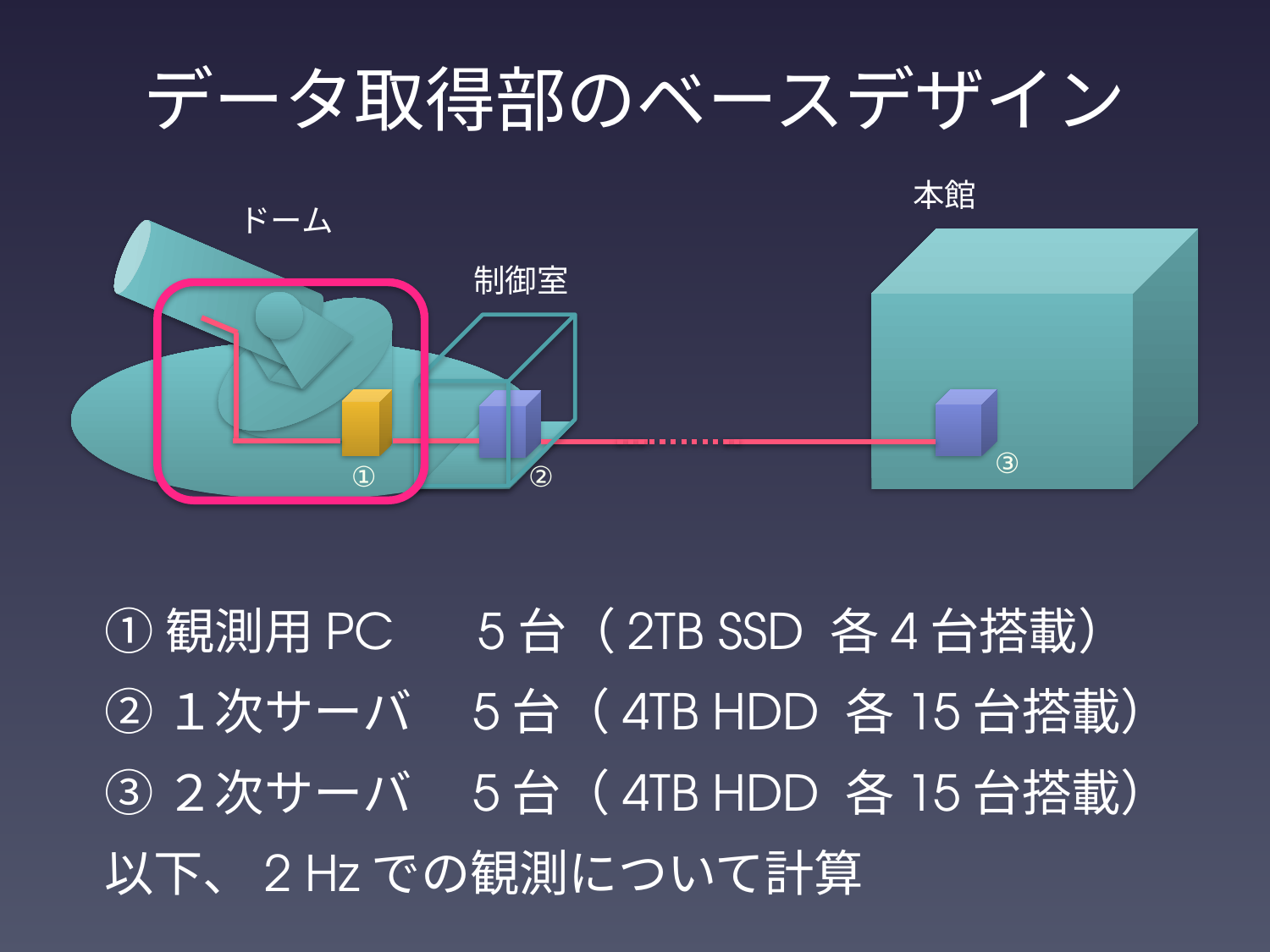

# データ取得部のベースデザイン
本館
ドーム

③
②
①
制御室

①観測用PC　 5台（2TB SSD 各4台搭載）
②１次サーバ　5台（4TB HDD 各15台搭載）
③２次サーバ　5台（4TB HDD 各15台搭載）
以下、2 Hzでの観測について計算